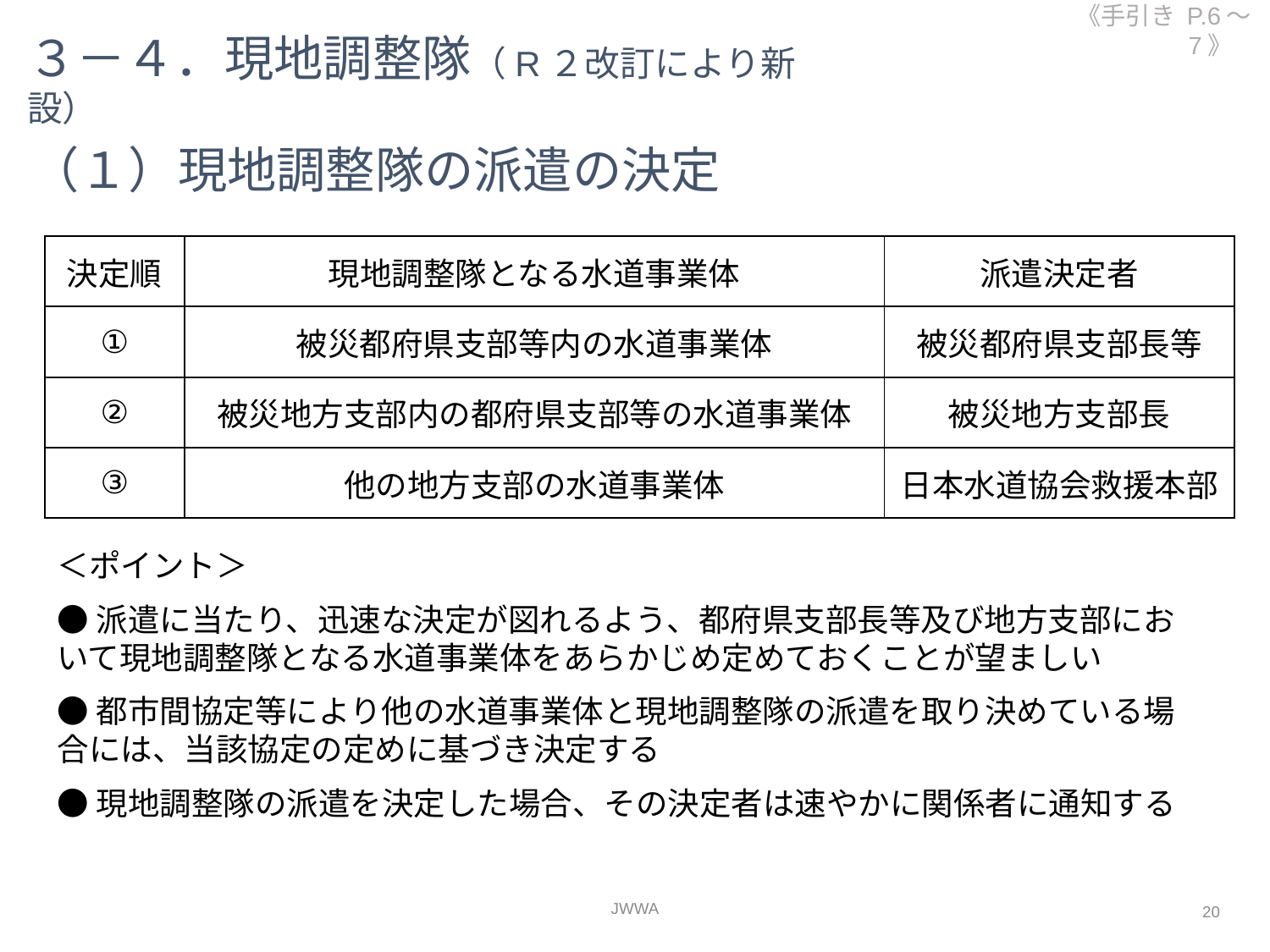

《手引き P.6～7》
３－４．現地調整隊（R２改訂により新設）
（１）現地調整隊の派遣の決定
| 決定順 | 現地調整隊となる水道事業体 | 派遣決定者 |
| --- | --- | --- |
| ① | 被災都府県支部等内の水道事業体 | 被災都府県支部長等 |
| ② | 被災地方支部内の都府県支部等の水道事業体 | 被災地方支部長 |
| ③ | 他の地方支部の水道事業体 | 日本水道協会救援本部 |
＜ポイント＞
●派遣に当たり、迅速な決定が図れるよう、都府県支部長等及び地方支部において現地調整隊となる水道事業体をあらかじめ定めておくことが望ましい
●都市間協定等により他の水道事業体と現地調整隊の派遣を取り決めている場合には、当該協定の定めに基づき決定する
●現地調整隊の派遣を決定した場合、その決定者は速やかに関係者に通知する
JWWA
20